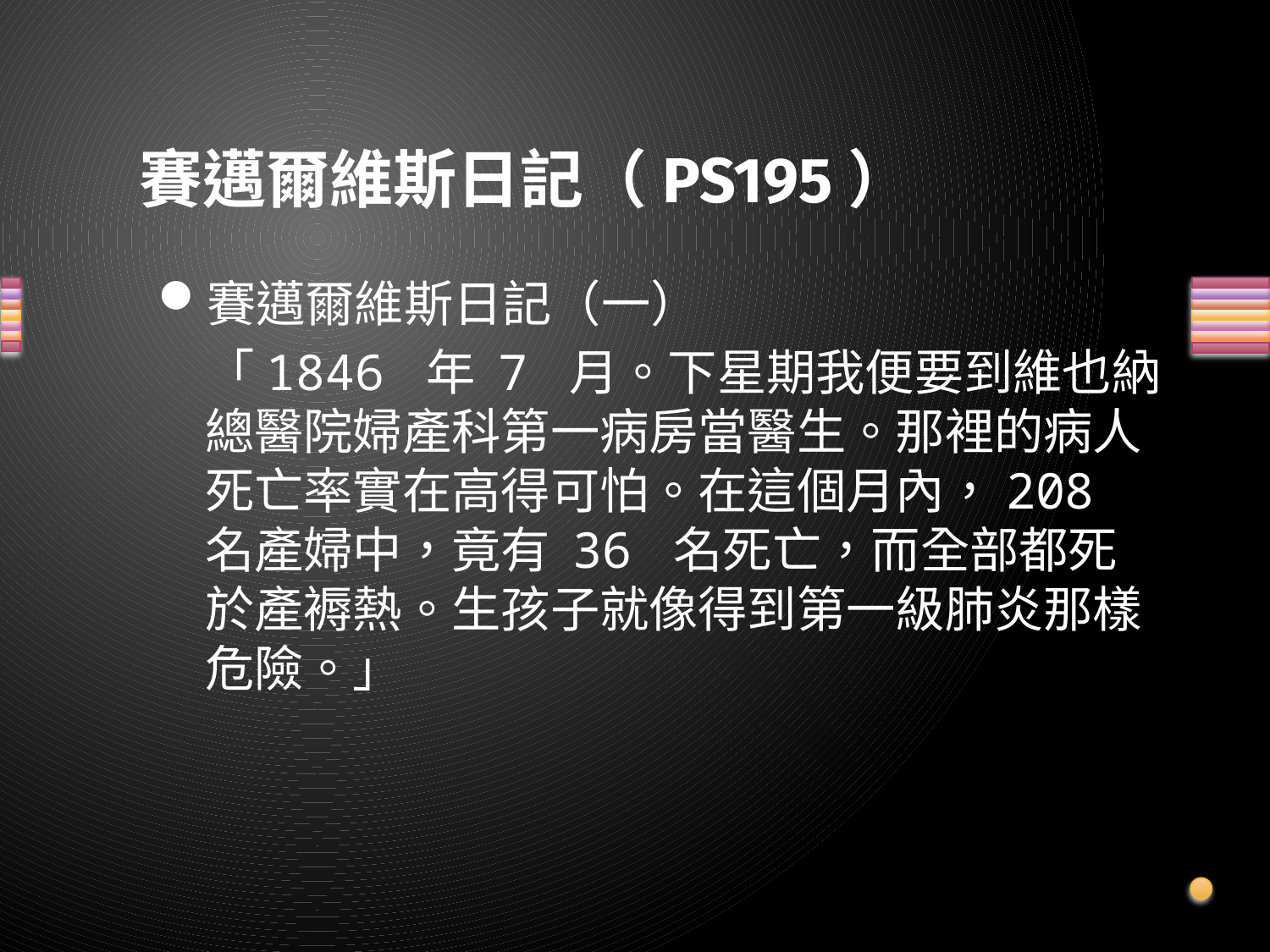

# 賽邁爾維斯日記（PS195）
賽邁爾維斯日記（一）
	「1846 年 7 月。下星期我便要到維也納總醫院婦產科第一病房當醫生。那裡的病人死亡率實在高得可怕。在這個月內，208 名產婦中，竟有 36 名死亡，而全部都死於產褥熱。生孩子就像得到第一級肺炎那樣危險。」